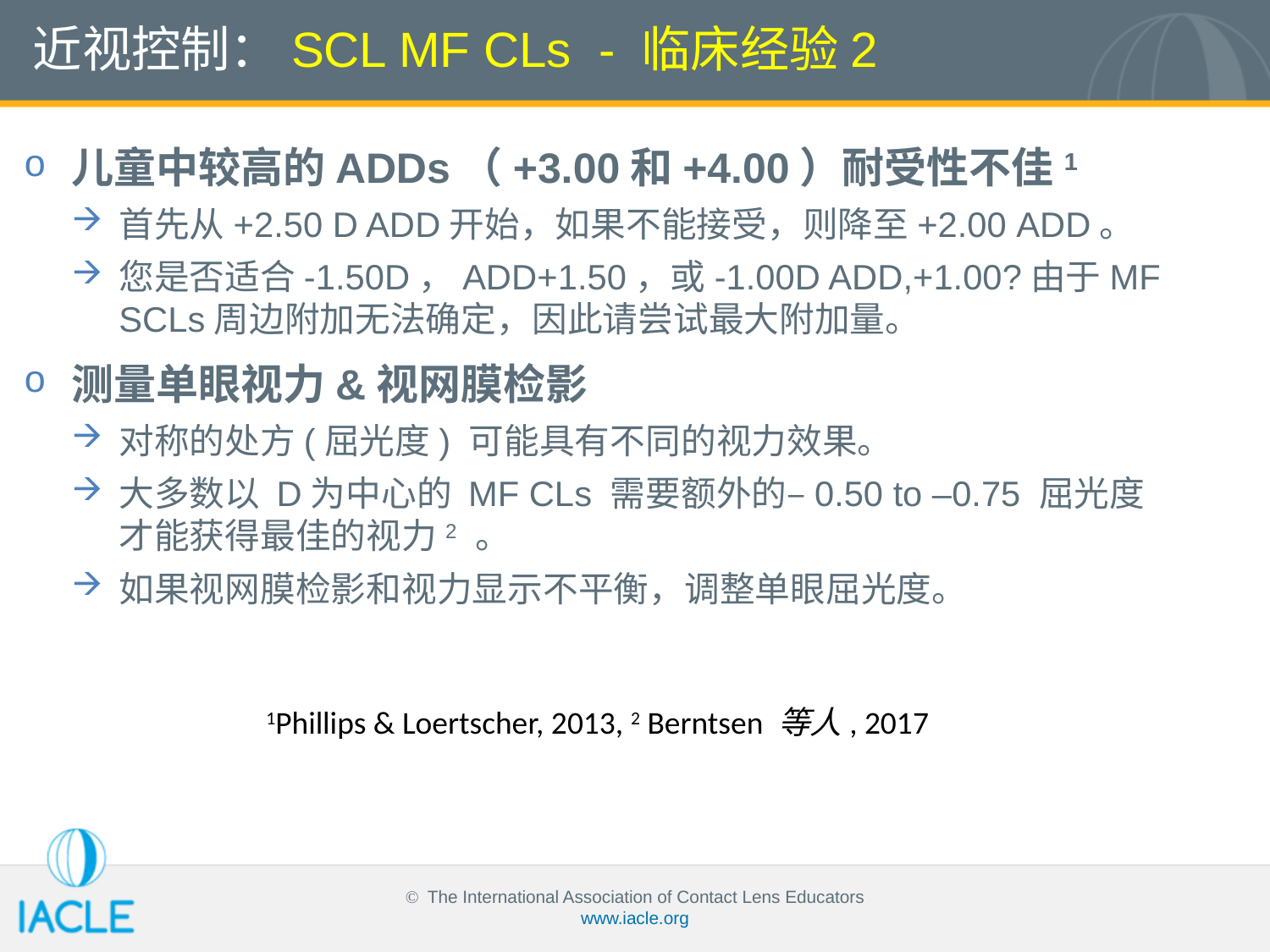

近视控制：SCL MF CLs  - 临床经验2
儿童中较高的ADDs（+3.00和+4.00）耐受性不佳1
首先从+2.50 D ADD开始，如果不能接受，则降至+2.00 ADD。
您是否适合-1.50D，ADD+1.50，或-1.00D ADD,+1.00?由于MF SCLs周边附加无法确定，因此请尝试最大附加量。
测量单眼视力&视网膜检影
对称的处方(屈光度) 可能具有不同的视力效果。
大多数以 D为中心的 MF CLs 需要额外的–0.50 to –0.75 屈光度才能获得最佳的视力2 。
如果视网膜检影和视力显示不平衡，调整单眼屈光度。

1Phillips & Loertscher, 2013, 2 Berntsen 等人, 2017